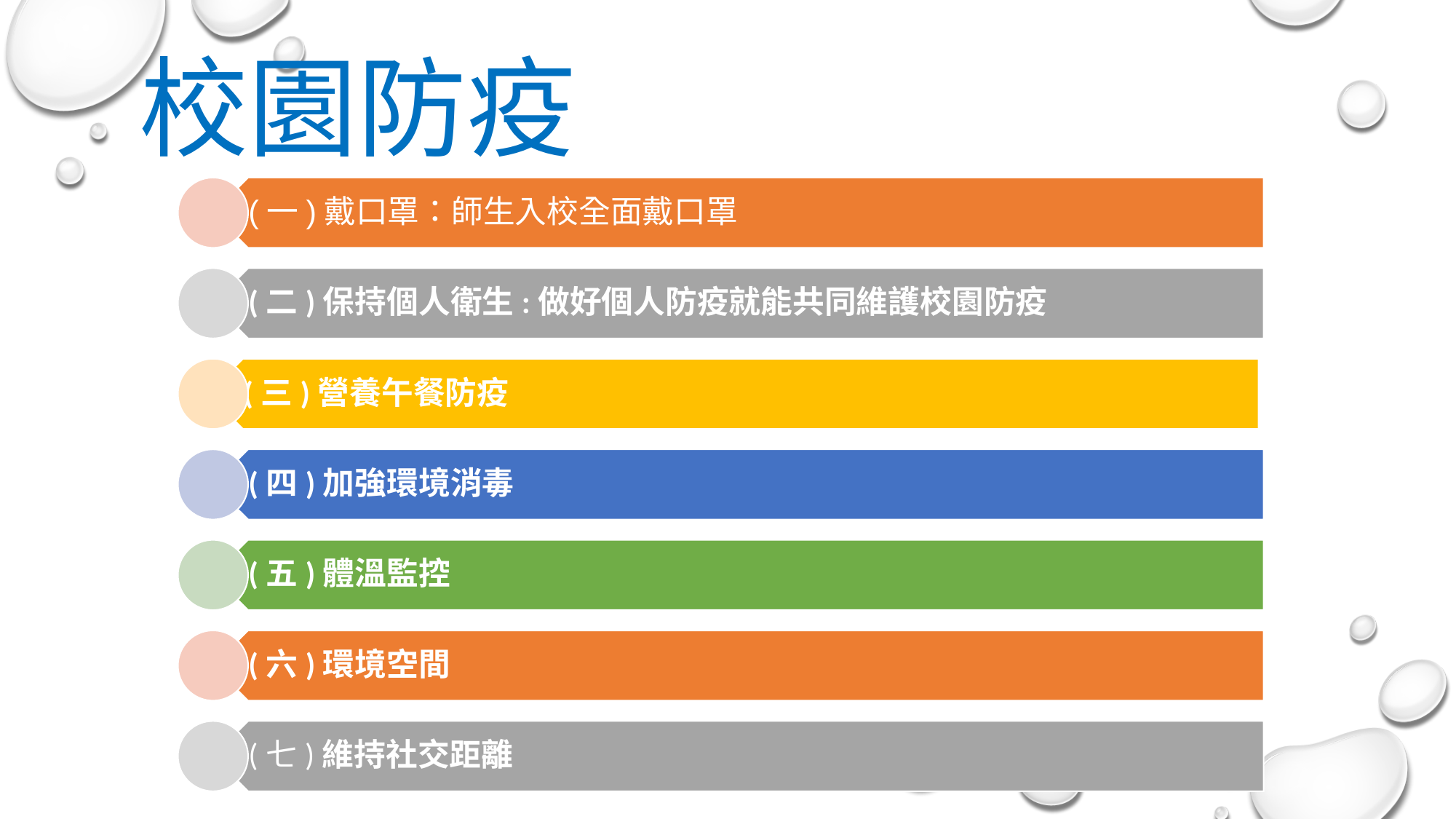

# 校園防疫
(一)戴口罩：師生入校全面戴口罩
(二)保持個人衛生:做好個人防疫就能共同維護校園防疫
(三)營養午餐防疫
(四)加強環境消毒
(五)體溫監控
(六)環境空間
(七)維持社交距離